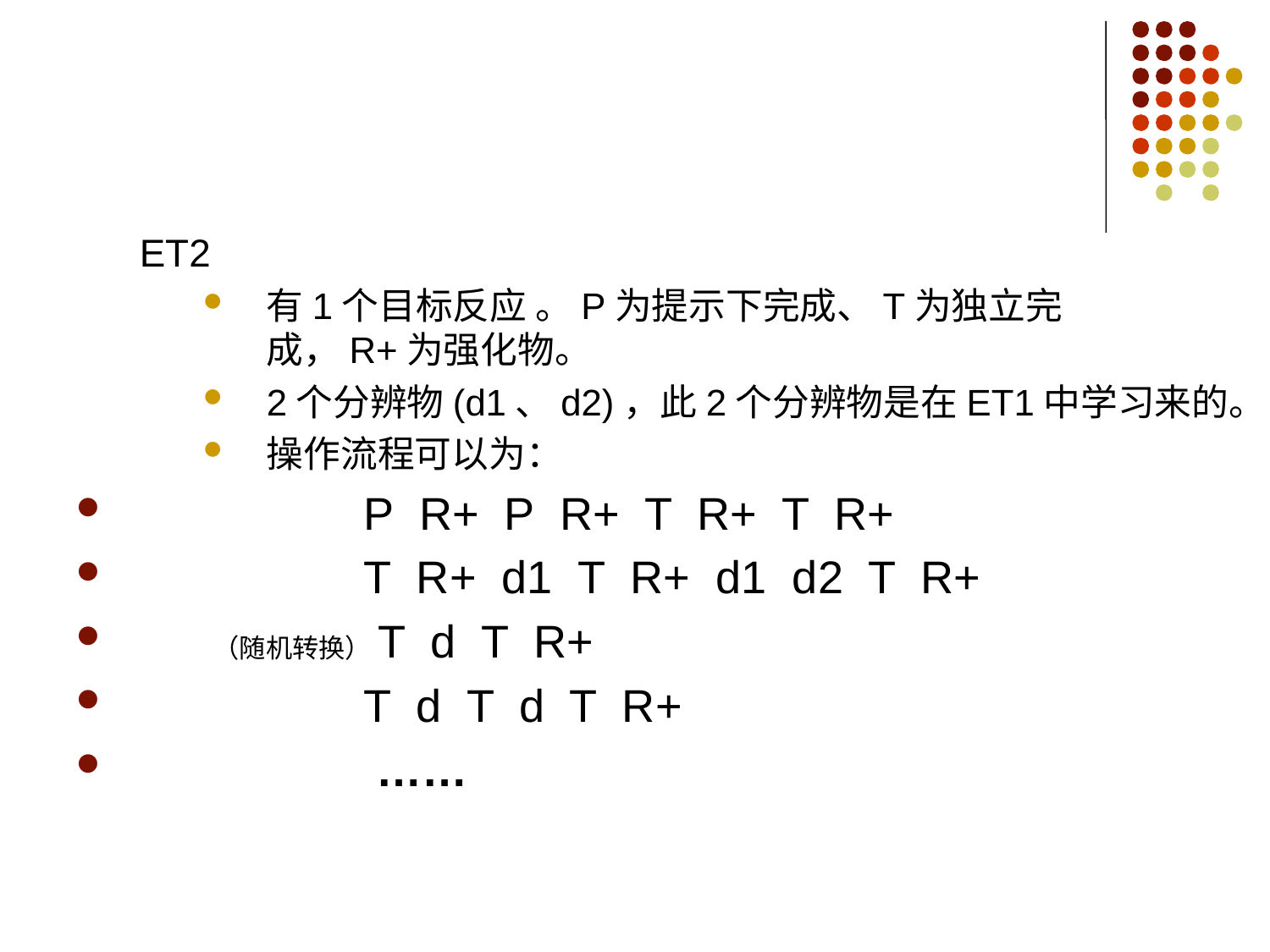

#
ET2
有1个目标反应 。P为提示下完成、T为独立完成，R+为强化物。
2个分辨物(d1、d2)，此2个分辨物是在ET1中学习来的。
操作流程可以为：
                P  R+  P  R+  T  R+  T  R+
                T  R+  d1  T  R+  d1  d2  T  R+
    （随机转换）T  d  T  R+
                T  d  T  d  T  R+
                 ……